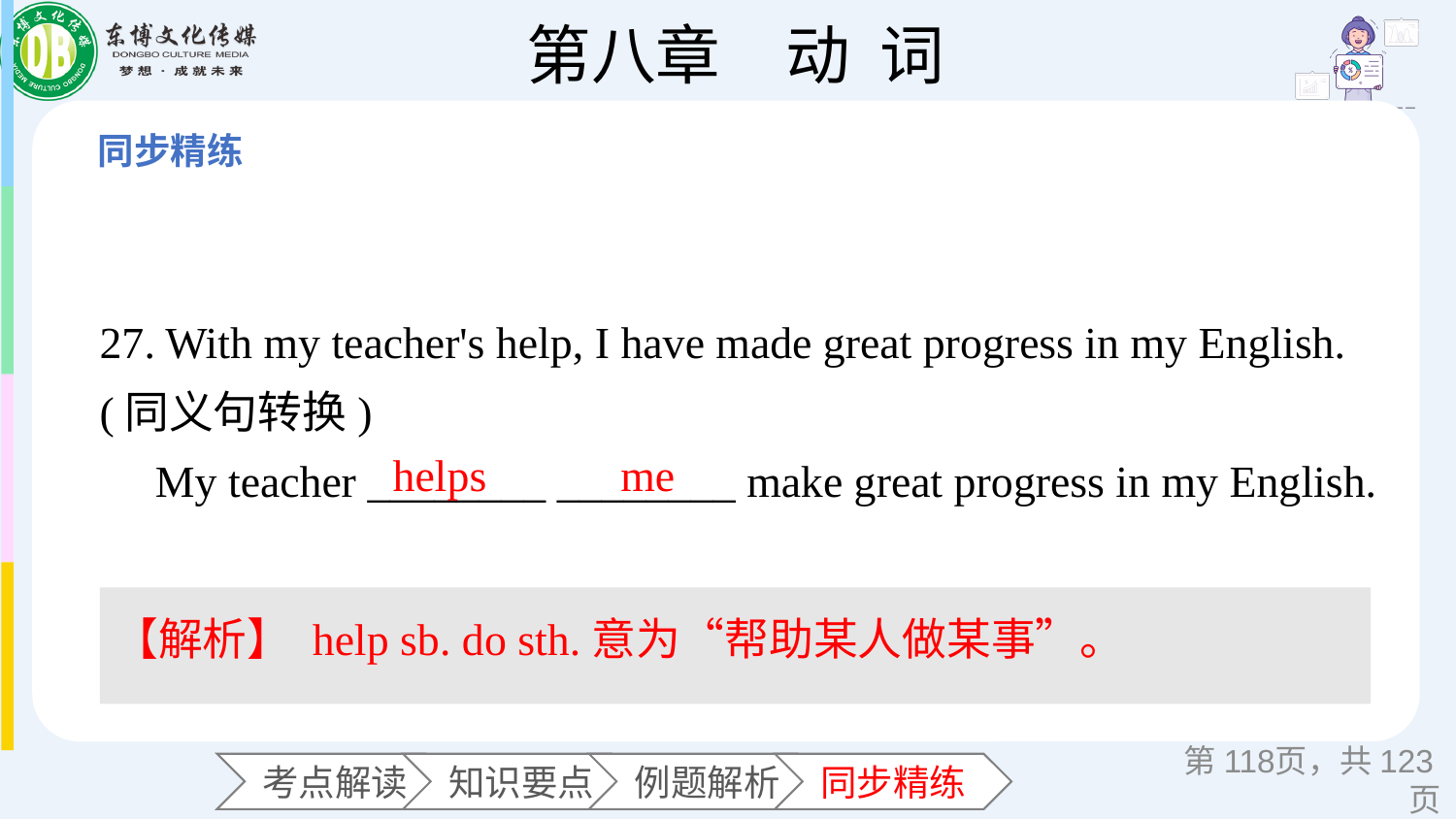

27. With my teacher's help, I have made great progress in my English. (同义句转换)
     My teacher ________ ________ make great progress in my English.
 helps
me
【解析】 help sb. do sth.意为“帮助某人做某事”。
第118页，共123页